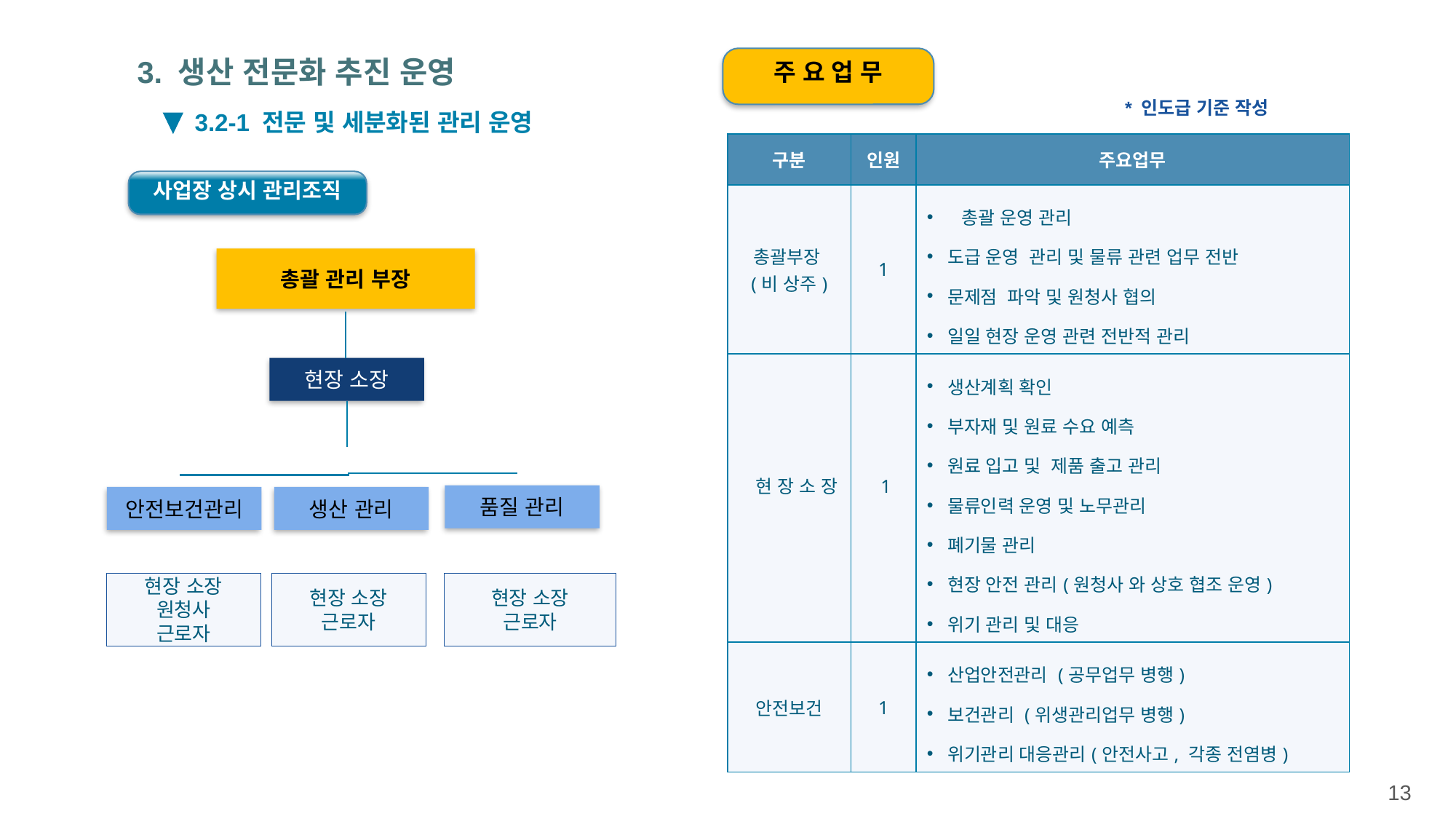

주 요 업 무
# 3. 생산 전문화 추진 운영
* 인도급 기준 작성
3.2-1 전문 및 세분화된 관리 운영

| 구분 | 인원 | 주요업무 |
| --- | --- | --- |
| 총괄부장 (비 상주) | 1 | 총괄 운영 관리 도급 운영 관리 및 물류 관련 업무 전반 문제점 파악 및 원청사 협의 일일 현장 운영 관련 전반적 관리 |
| 현 장 소 장 | 1 | 생산계획 확인 부자재 및 원료 수요 예측 원료 입고 및 제품 출고 관리 물류인력 운영 및 노무관리 폐기물 관리 현장 안전 관리(원청사 와 상호 협조 운영) 위기 관리 및 대응 |
| 안전보건 | 1 | 산업안전관리 (공무업무 병행) 보건관리 (위생관리업무 병행) 위기관리 대응관리(안전사고, 각종 전염병) |
사업장 상시 관리조직
총괄 관리 부장
현장 소장
품질 관리
안전보건관리
생산 관리
현장 소장
근로자
현장 소장
원청사
근로자
현장 소장
근로자
13